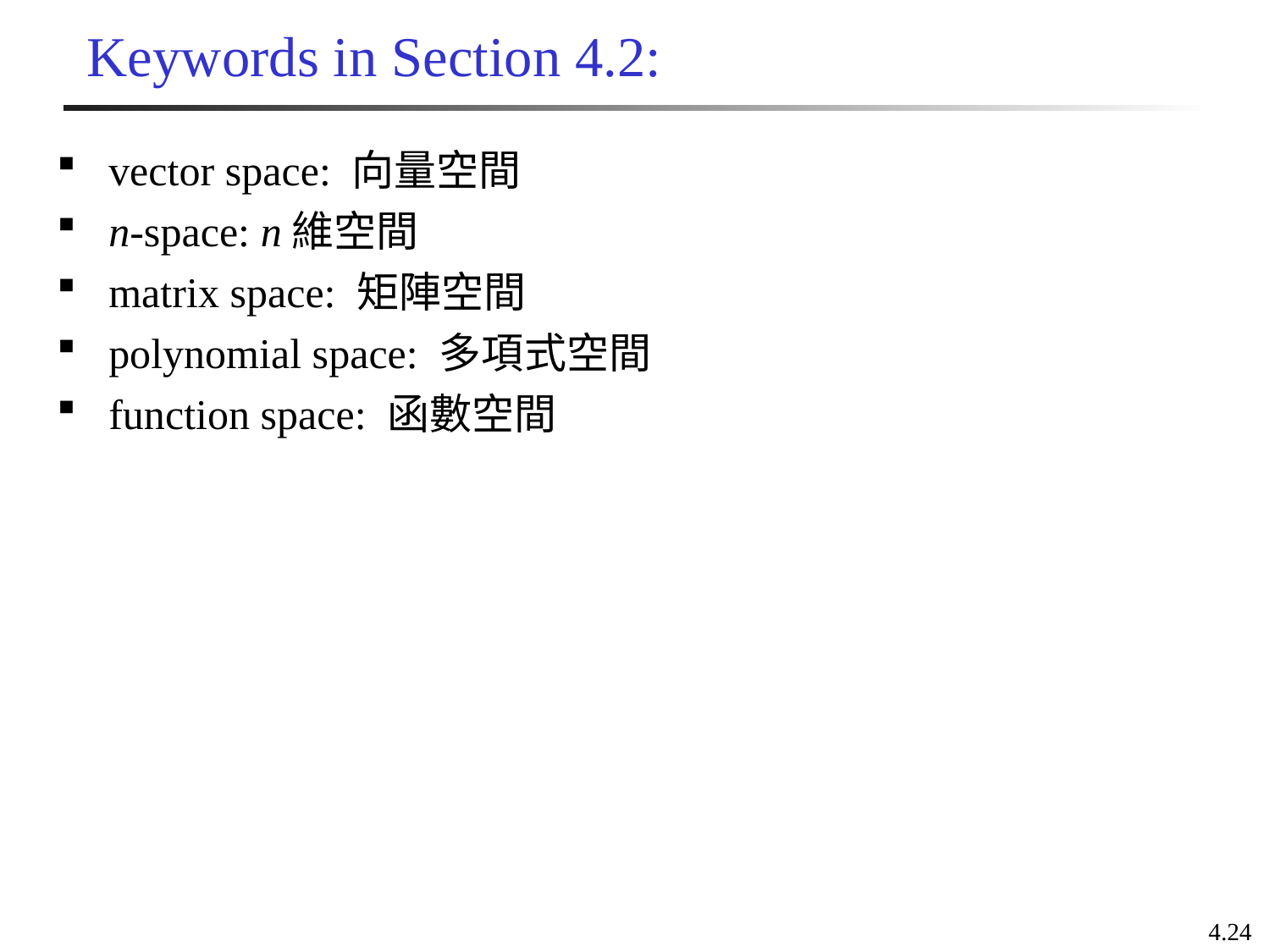

# Keywords in Section 4.2:
  vector space: 向量空間
  n-space: n維空間
  matrix space: 矩陣空間
  polynomial space: 多項式空間
  function space: 函數空間